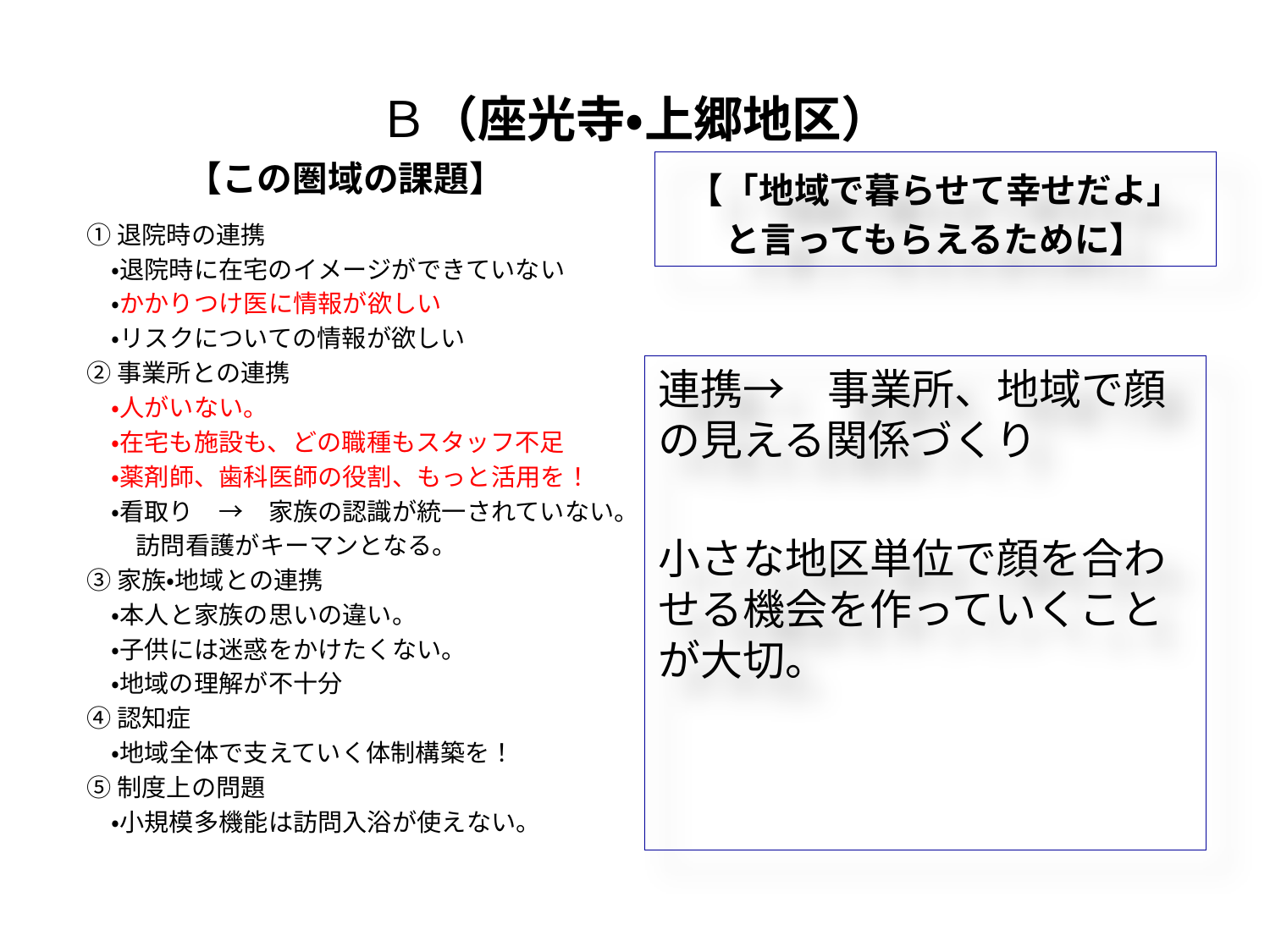

# Ｂ（座光寺・上郷地区）
【この圏域の課題】
【「地域で暮らせて幸せだよ」
と言ってもらえるために】
①退院時の連携
　・退院時に在宅のイメージができていない
　・かかりつけ医に情報が欲しい
　・リスクについての情報が欲しい
②事業所との連携
　・人がいない。
　・在宅も施設も、どの職種もスタッフ不足
　・薬剤師、歯科医師の役割、もっと活用を！
　・看取り　→　家族の認識が統一されていない。
　　訪問看護がキーマンとなる。
③家族・地域との連携
　・本人と家族の思いの違い。
　・子供には迷惑をかけたくない。
　・地域の理解が不十分
④認知症
　・地域全体で支えていく体制構築を！
⑤制度上の問題
　・小規模多機能は訪問入浴が使えない。
連携→　事業所、地域で顔の見える関係づくり

小さな地区単位で顔を合わせる機会を作っていくことが大切。